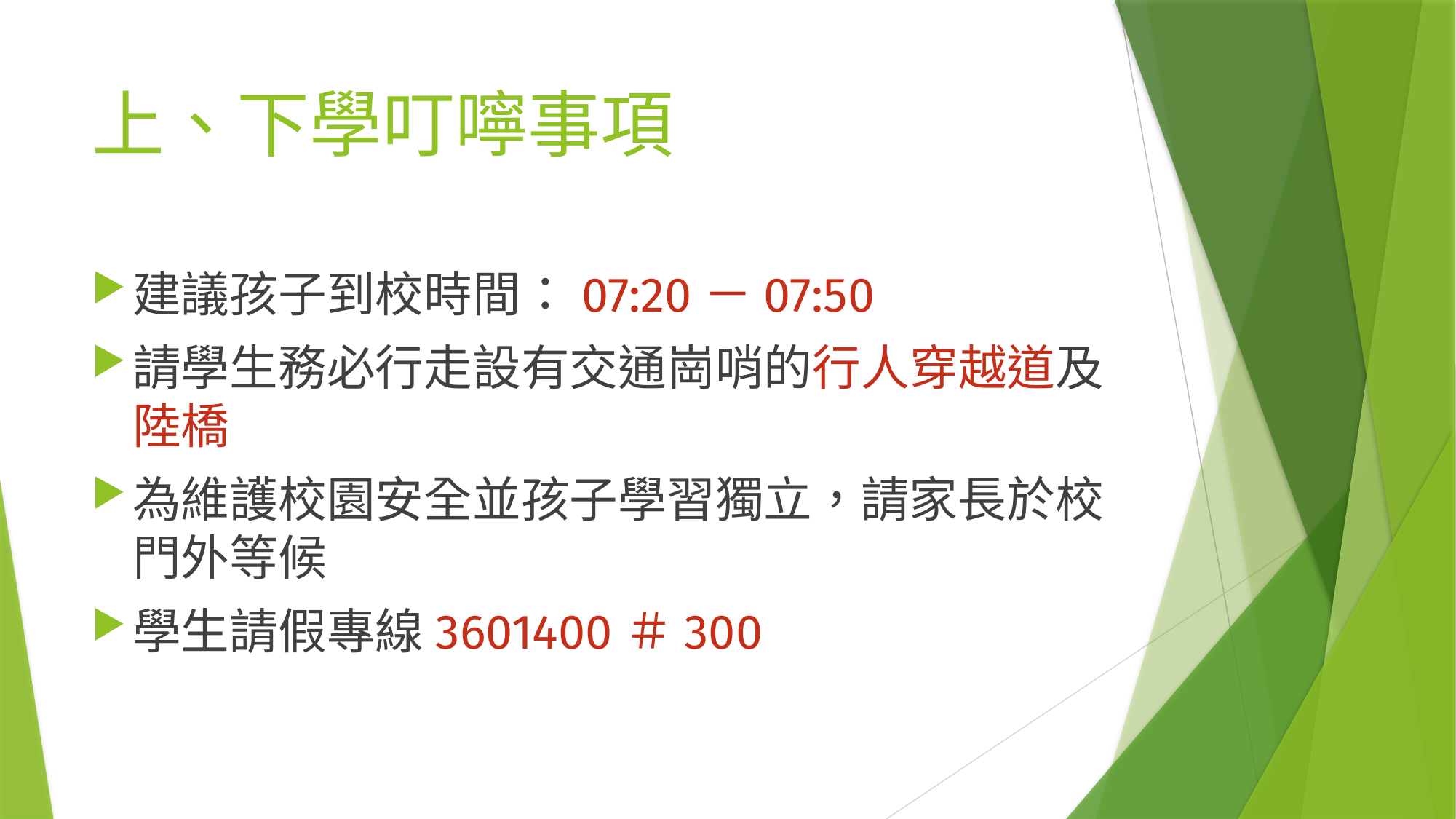

# 上、下學叮嚀事項
建議孩子到校時間：07:20－07:50
請學生務必行走設有交通崗哨的行人穿越道及陸橋
為維護校園安全並孩子學習獨立，請家長於校門外等候
學生請假專線3601400＃300